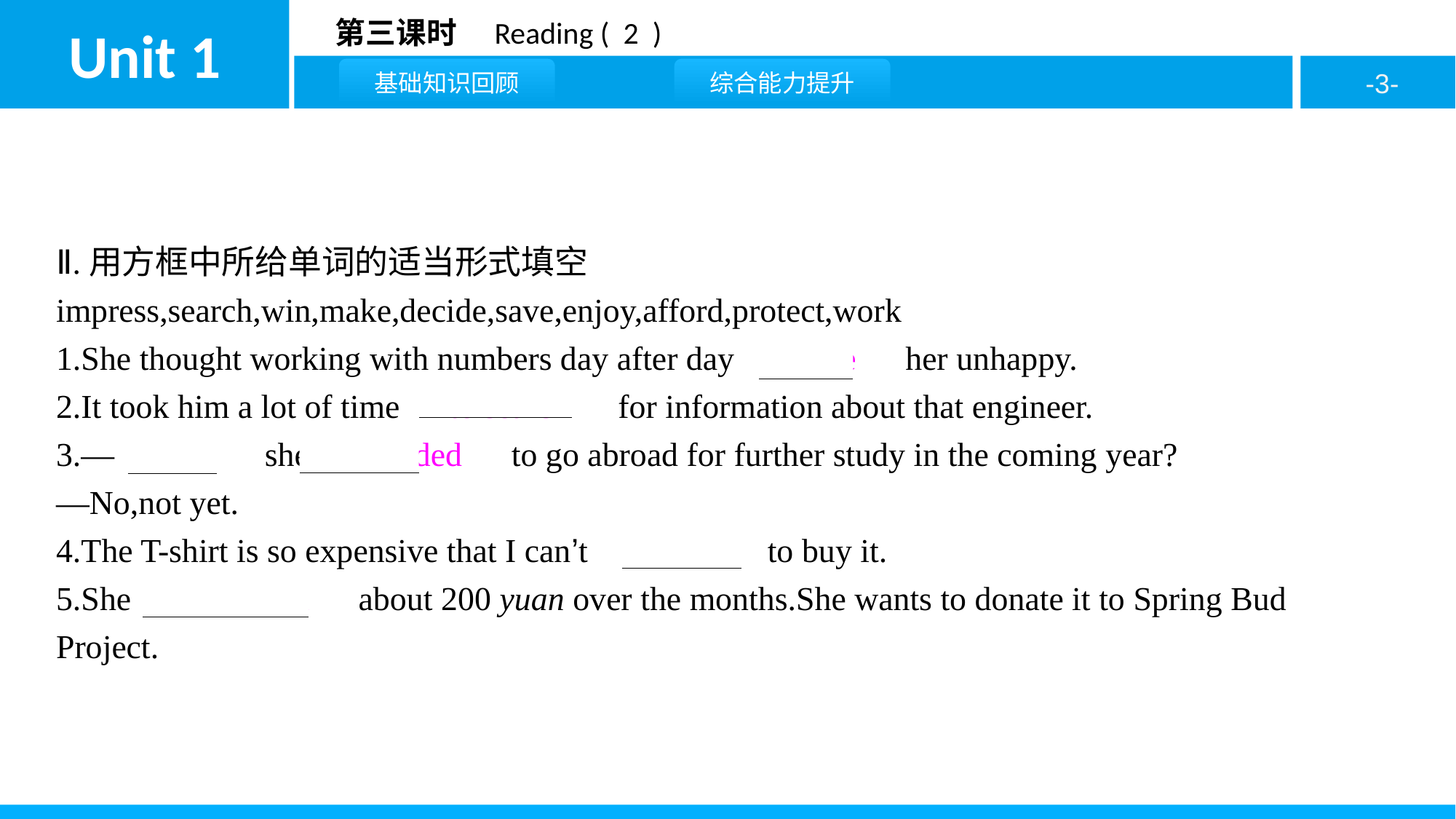

Ⅱ.用方框中所给单词的适当形式填空
impress,search,win,make,decide,save,enjoy,afford,protect,work
1.She thought working with numbers day after day　made　her unhappy.
2.It took him a lot of time　to search　for information about that engineer.
3.—　Has　she　decided　to go abroad for further study in the coming year?
—No,not yet.
4.The T-shirt is so expensive that I can’t　afford　to buy it.
5.She　has saved　about 200 yuan over the months.She wants to donate it to Spring Bud Project.